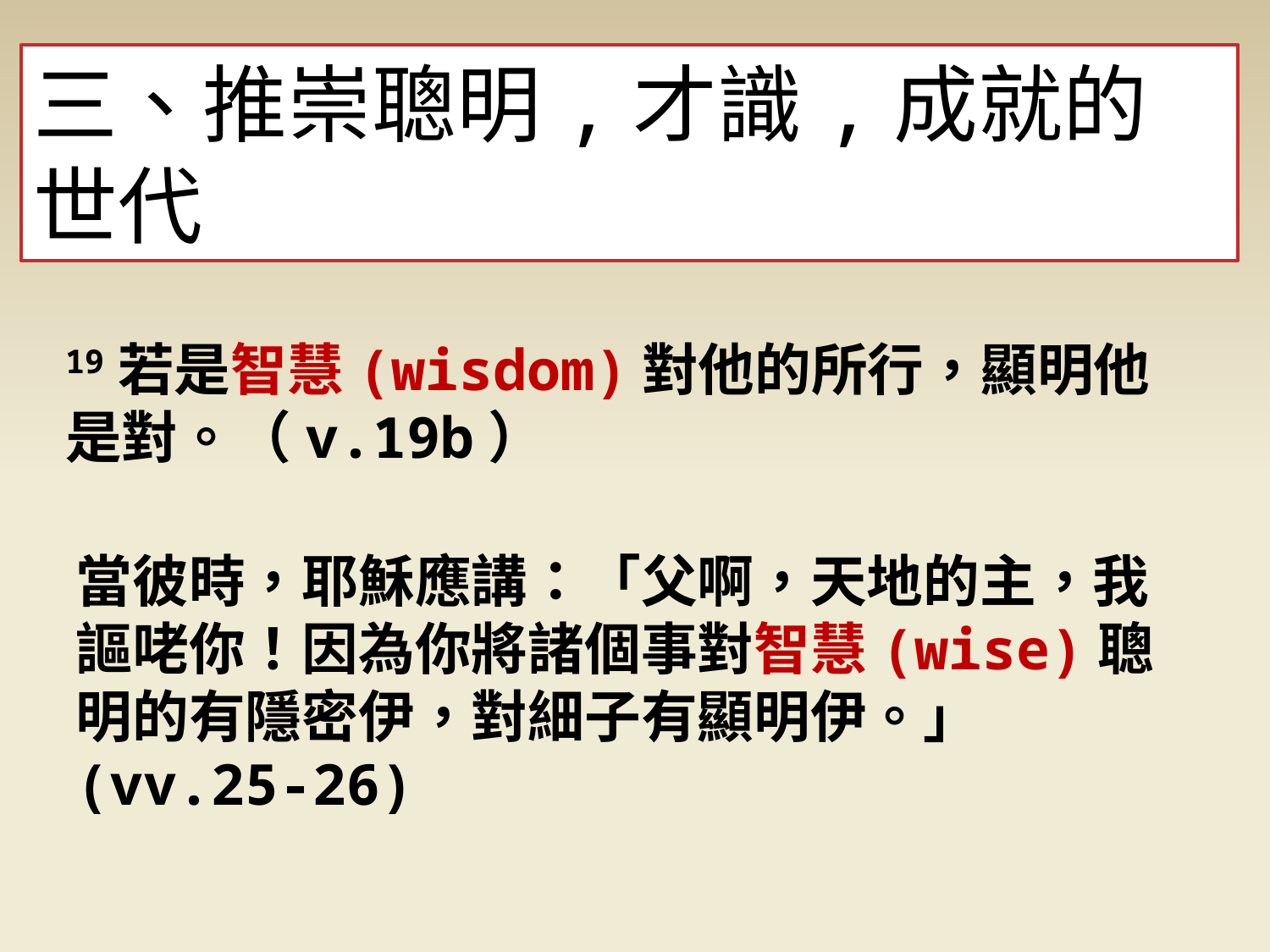

三、推崇聰明,才識,成就的世代
19若是智慧(wisdom)對他的所行，顯明他是對。（v.19b）
當彼時，耶穌應講：「父啊，天地的主，我謳咾你！因為你將諸個事對智慧(wise)聰明的有隱密伊，對細子有顯明伊。」
(vv.25-26)